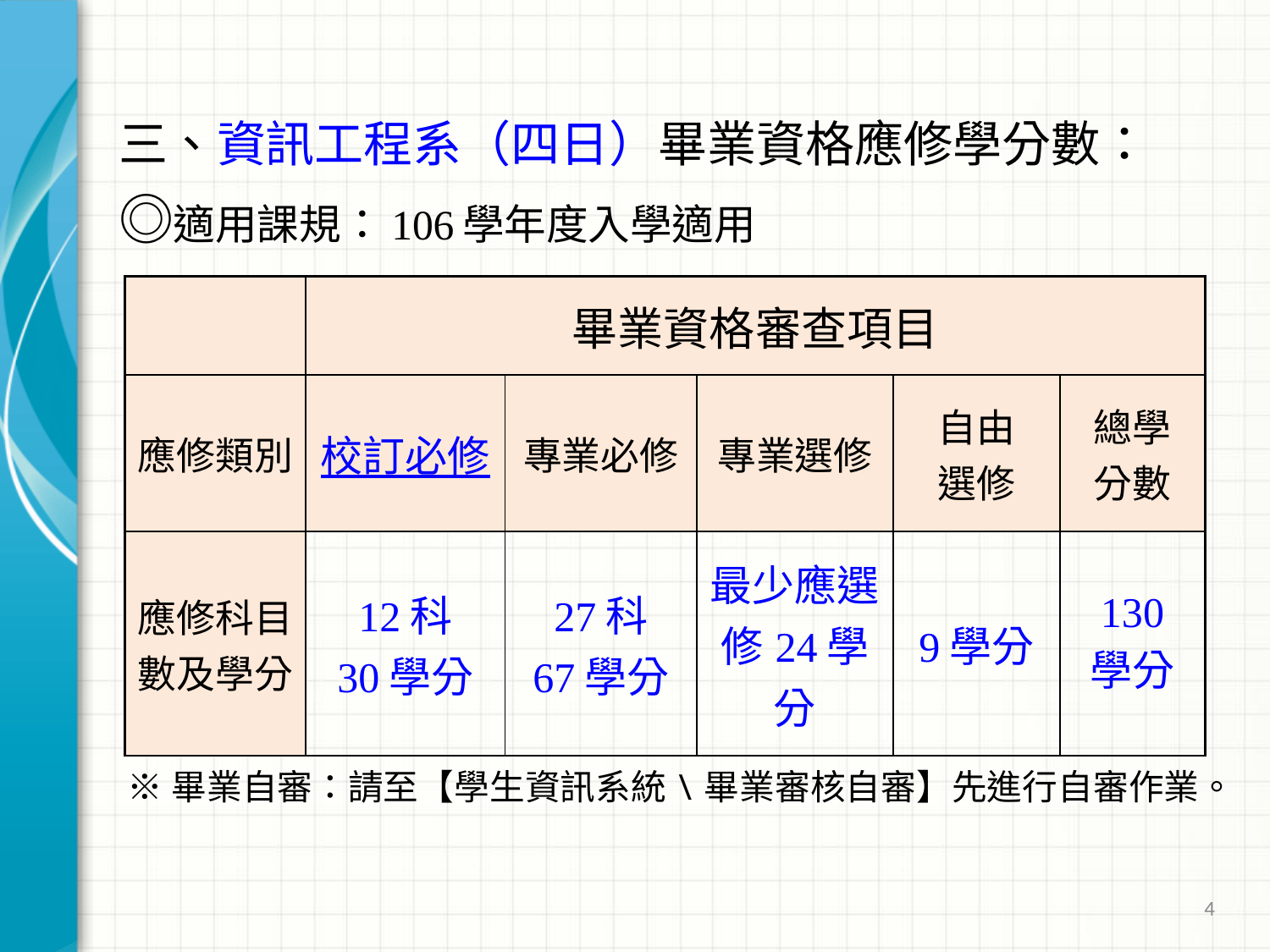

# 三、資訊工程系（四日）畢業資格應修學分數： ◎適用課規：106學年度入學適用
|  | 畢業資格審查項目 |  |  |  |  |
| --- | --- | --- | --- | --- | --- |
| 應修類別 | 校訂必修 | 專業必修 | 專業選修 | 自由 選修 | 總學 分數 |
| 應修科目數及學分 | 12科 30學分 | 27科 67學分 | 最少應選修24學分 | 9學分 | 130 學分 |
※畢業自審：請至【學生資訊系統\畢業審核自審】先進行自審作業。
4